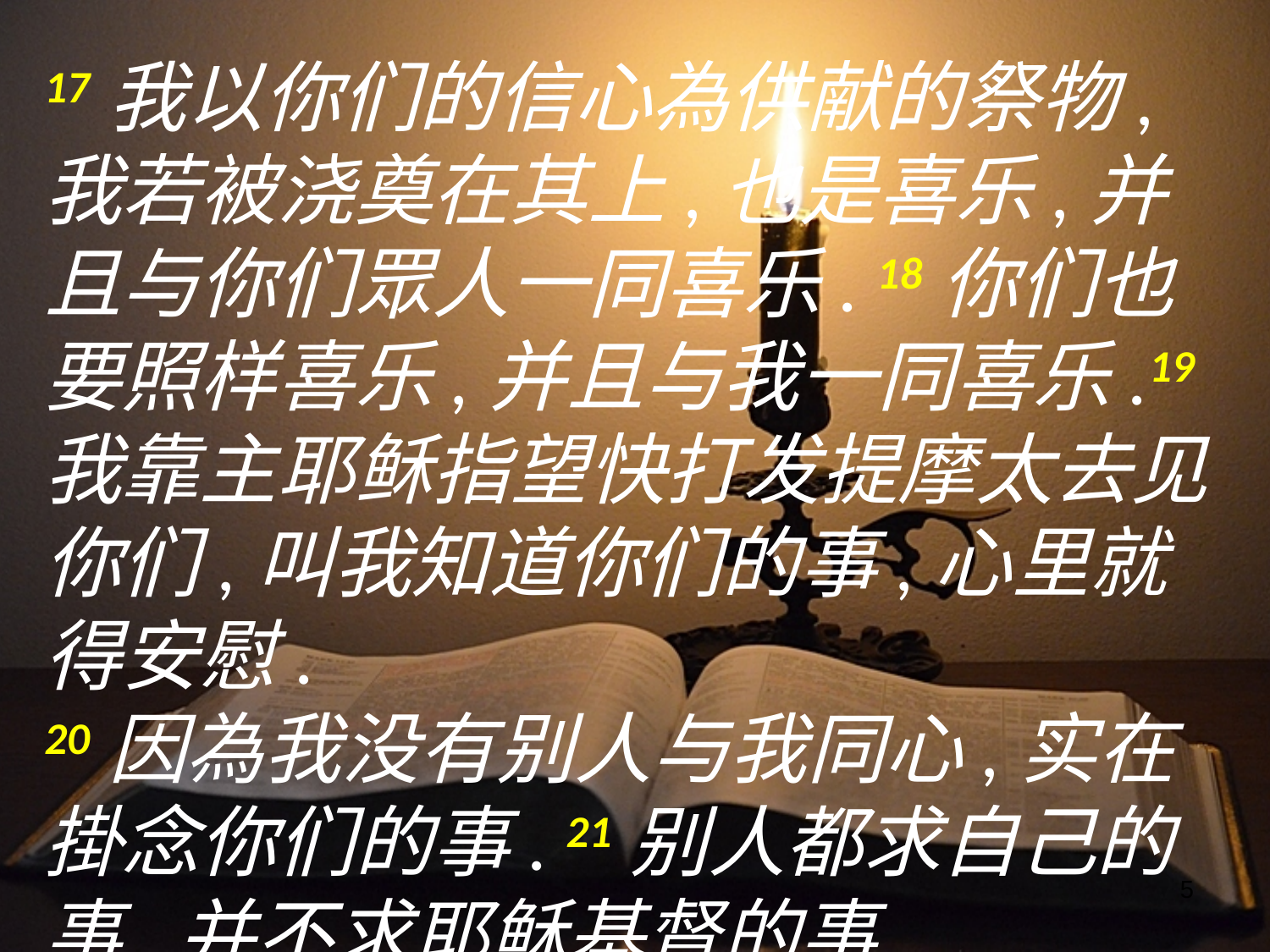

17我以你们的信心為供献的祭物,我若被浇奠在其上,也是喜乐,并且与你们眾人一同喜乐. 18你们也要照样喜乐,并且与我一同喜乐.19我靠主耶稣指望快打发提摩太去见你们,叫我知道你们的事,心里就得安慰.
20因為我没有别人与我同心,实在掛念你们的事. 21别人都求自己的事,并不求耶稣基督的事.
5